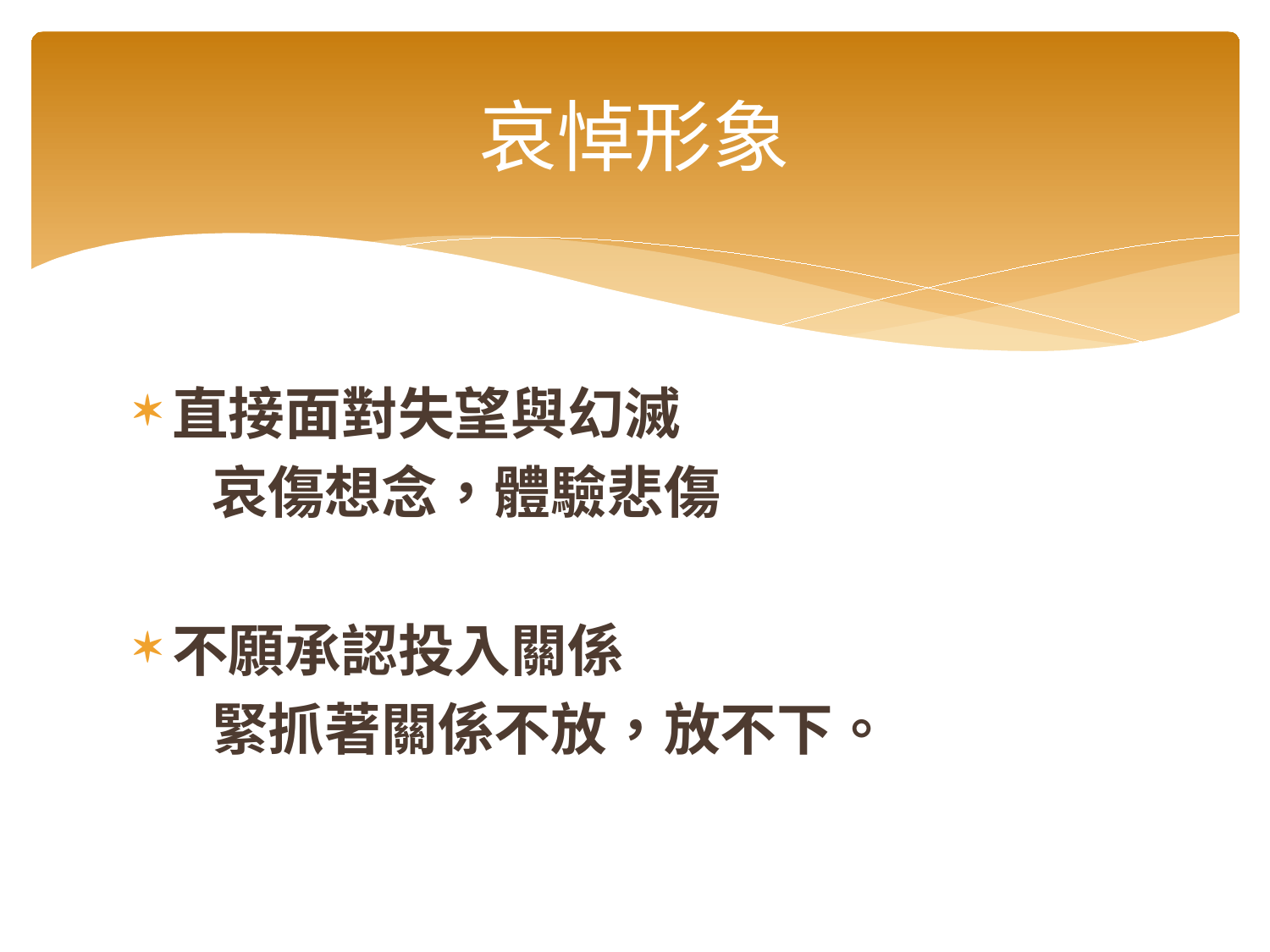

# 哀悼形象
直接面對失望與幻滅
     哀傷想念，體驗悲傷

不願承認投入關係
     緊抓著關係不放，放不下。